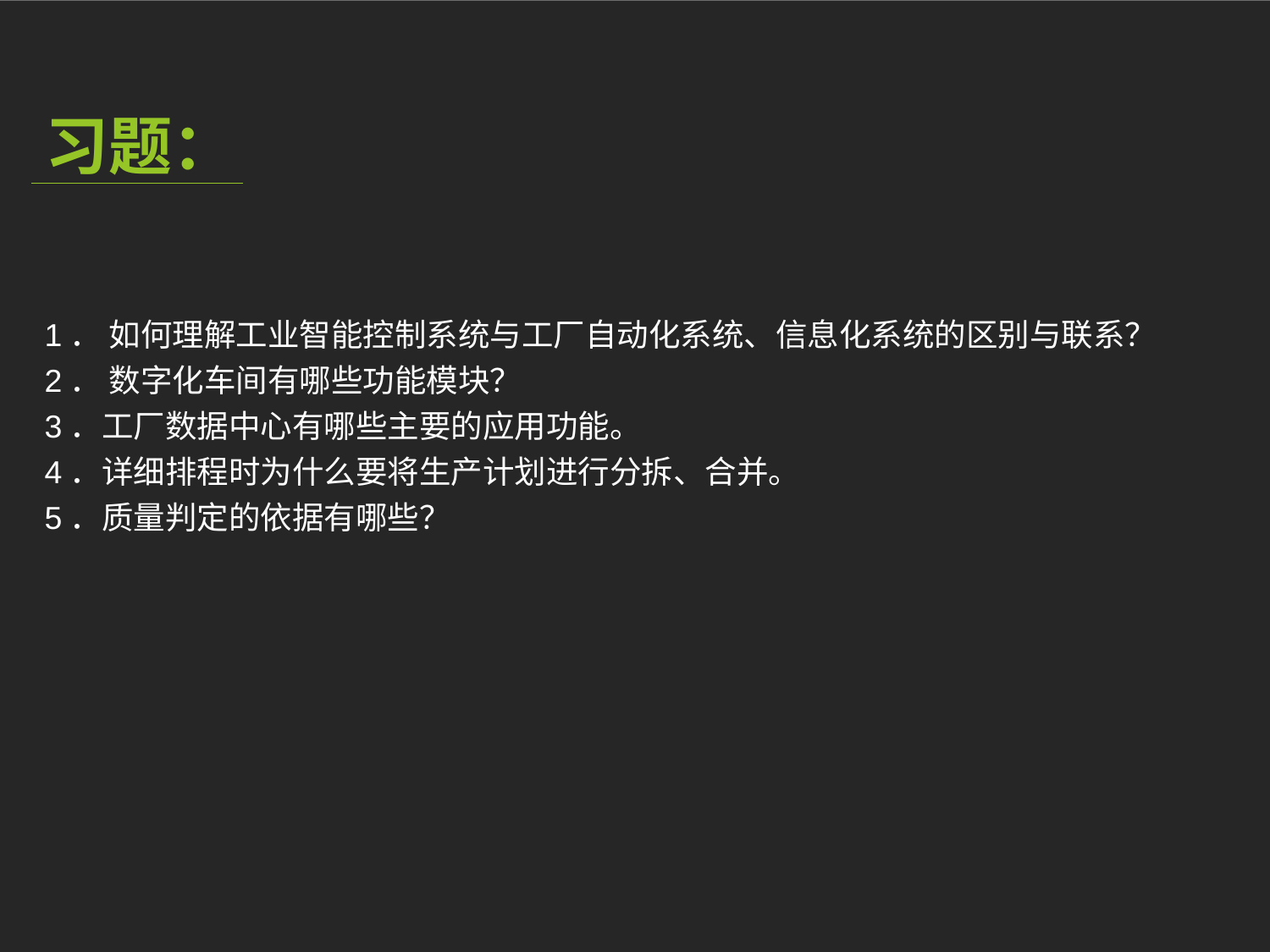

习题：
1． 如何理解工业智能控制系统与工厂自动化系统、信息化系统的区别与联系？
2． 数字化车间有哪些功能模块？
3．工厂数据中心有哪些主要的应用功能。
4．详细排程时为什么要将生产计划进行分拆、合并。
5．质量判定的依据有哪些？